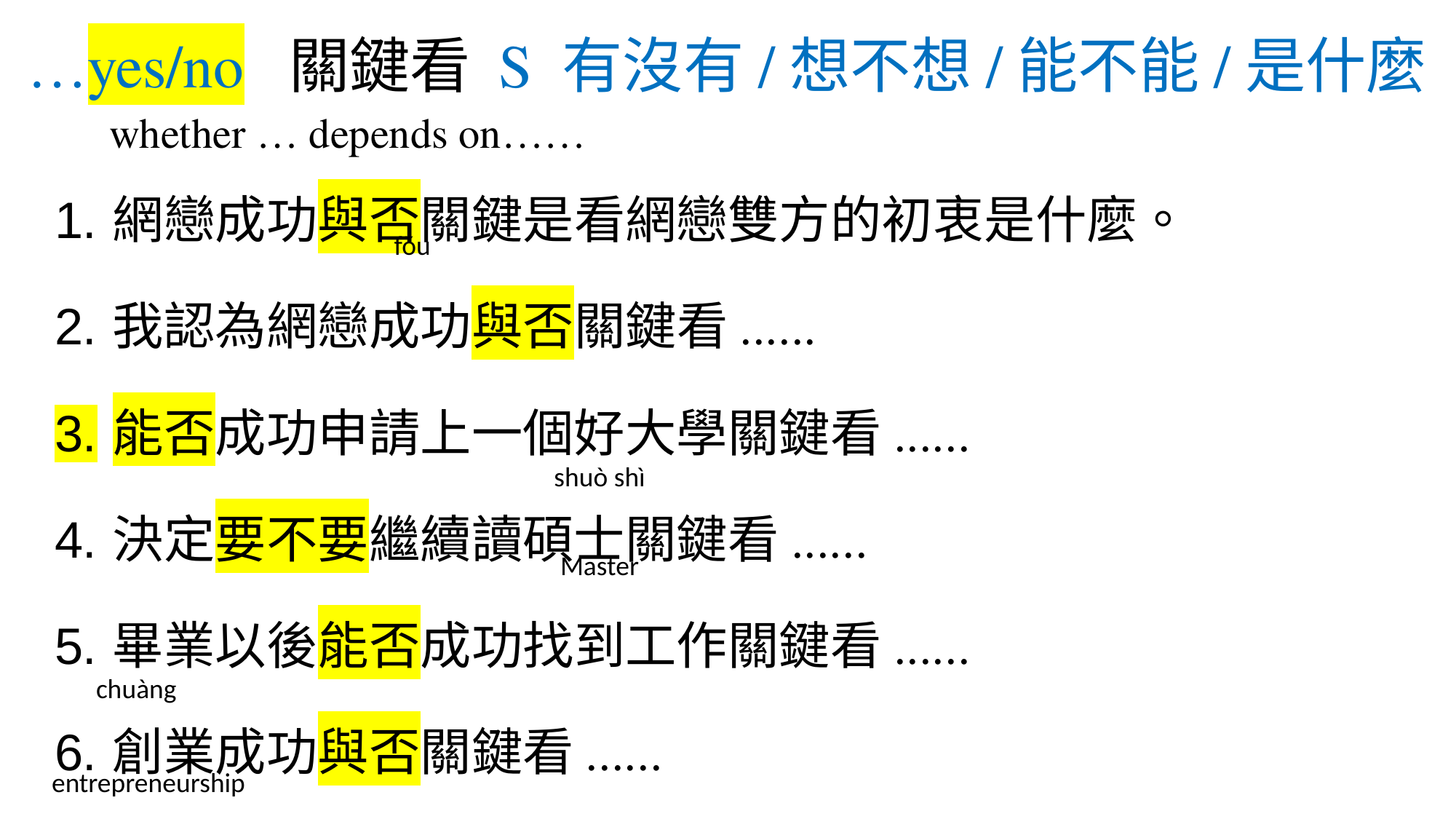

# …yes/no  關鍵看 S 有沒有/想不想/能不能/是什麼
whether … depends on……
網戀成功與否關鍵是看網戀雙方的初衷是什麼。
我認為網戀成功與否關鍵看......
能否成功申請上一個好大學關鍵看......
決定要不要繼續讀碩士關鍵看......
畢業以後能否成功找到工作關鍵看......
創業成功與否關鍵看......

fǒu
shuò shì
Master
chuàng
entrepreneurship